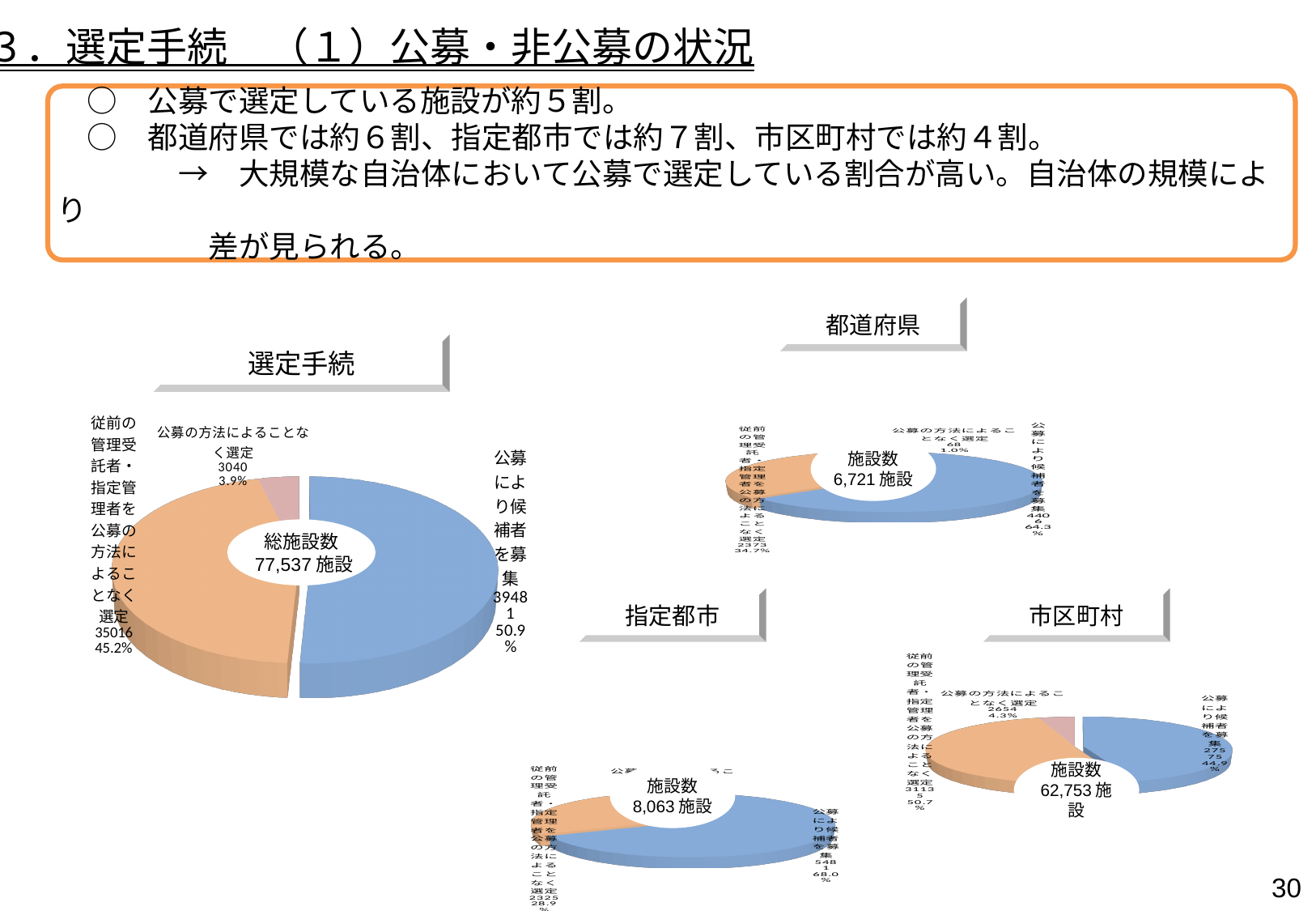

３．選定手続　（１）公募・非公募の状況
　○　公募で選定している施設が約５割。
　○　都道府県では約６割、指定都市では約７割、市区町村では約４割。
　　　　→　大規模な自治体において公募で選定している割合が高い。自治体の規模により
　　　　　差が見られる。
都道府県
選定手続

[unsupported chart]

[unsupported chart]

施設数
6,721施設
総施設数
 77,537施設
指定都市
市区町村

[unsupported chart]

[unsupported chart]

施設数
62,753施設
施設数
8,063施設
30